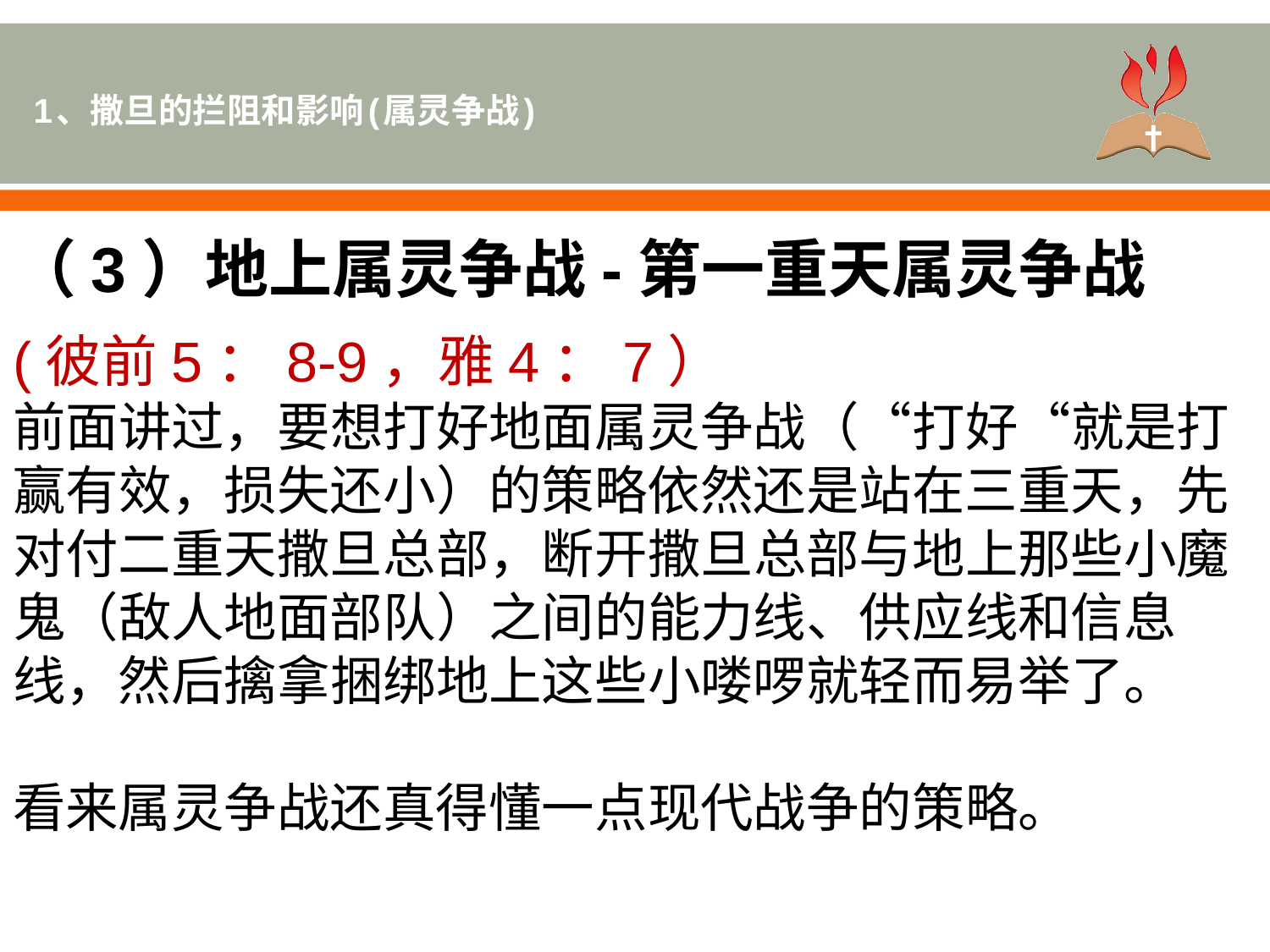

1、撒旦的拦阻和影响(属灵争战)
（3）地上属灵争战-第一重天属灵争战
(彼前5：8-9，雅4：7）
前面讲过，要想打好地面属灵争战（“打好“就是打赢有效，损失还小）的策略依然还是站在三重天，先对付二重天撒旦总部，断开撒旦总部与地上那些小魔鬼（敌人地面部队）之间的能力线、供应线和信息线，然后擒拿捆绑地上这些小喽啰就轻而易举了。

看来属灵争战还真得懂一点现代战争的策略。